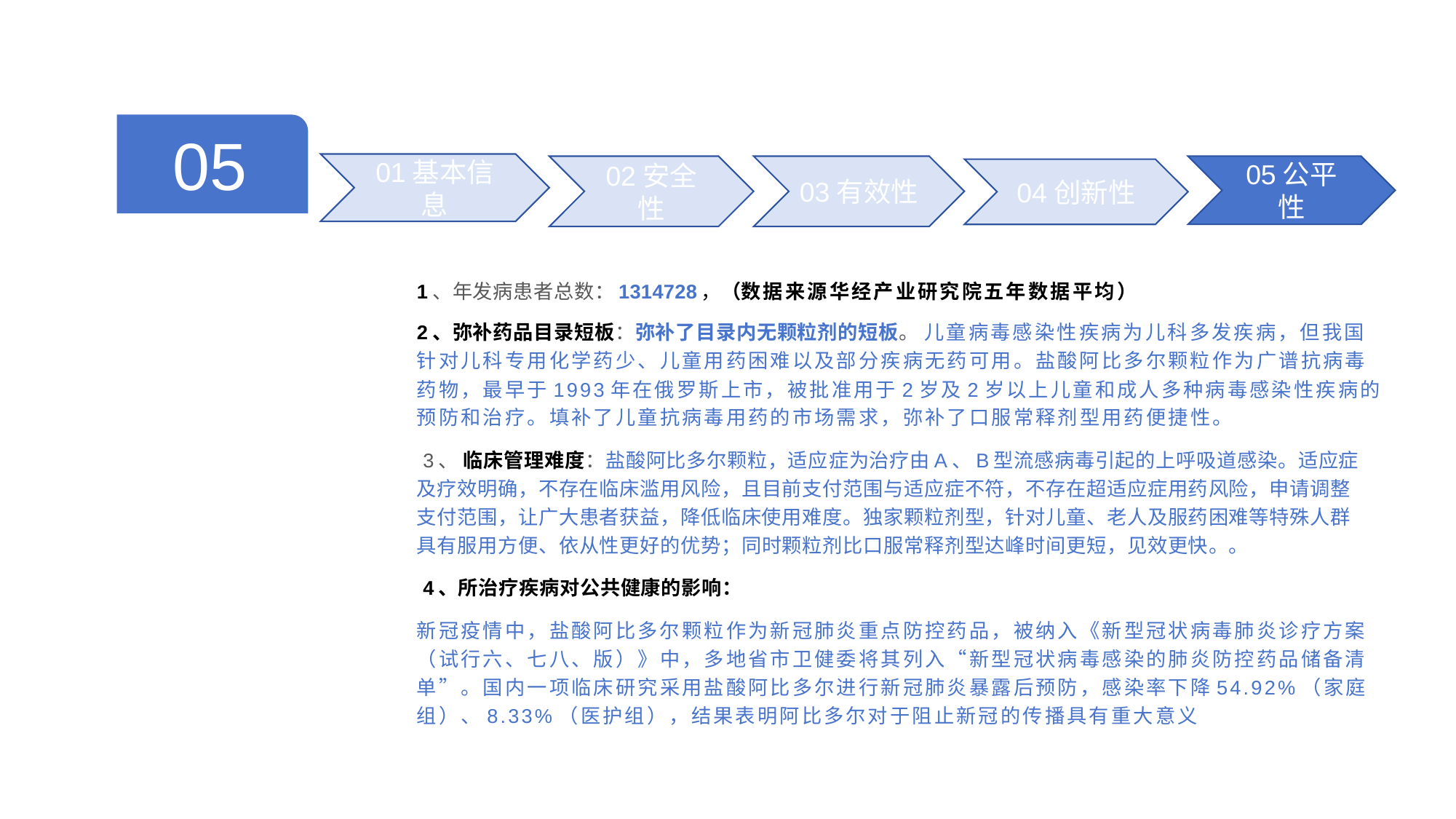

05
01基本信息
02安全性
03有效性
05公平性
04创新性
1、年发病患者总数：1314728，（数据来源华经产业研究院五年数据平均）
2、弥补药品目录短板：弥补了目录内无颗粒剂的短板。 儿童病毒感染性疾病为儿科多发疾病，但我国针对儿科专用化学药少、儿童用药困难以及部分疾病无药可用。盐酸阿比多尔颗粒作为广谱抗病毒药物，最早于1993年在俄罗斯上市，被批准用于2岁及2岁以上儿童和成人多种病毒感染性疾病的预防和治疗。填补了儿童抗病毒用药的市场需求，弥补了口服常释剂型用药便捷性。
 3、 临床管理难度：盐酸阿比多尔颗粒，适应症为治疗由A、B型流感病毒引起的上呼吸道感染。适应症及疗效明确，不存在临床滥用风险，且目前支付范围与适应症不符，不存在超适应症用药风险，申请调整支付范围，让广大患者获益，降低临床使用难度。独家颗粒剂型，针对儿童、老人及服药困难等特殊人群具有服用方便、依从性更好的优势；同时颗粒剂比口服常释剂型达峰时间更短，见效更快。。
 4、所治疗疾病对公共健康的影响：
新冠疫情中，盐酸阿比多尔颗粒作为新冠肺炎重点防控药品，被纳入《新型冠状病毒肺炎诊疗方案（试行六、七八、版）》中，多地省市卫健委将其列入“新型冠状病毒感染的肺炎防控药品储备清单”。国内一项临床研究采用盐酸阿比多尔进行新冠肺炎暴露后预防，感染率下降54.92%（家庭组）、8.33%（医护组），结果表明阿比多尔对于阻止新冠的传播具有重大意义